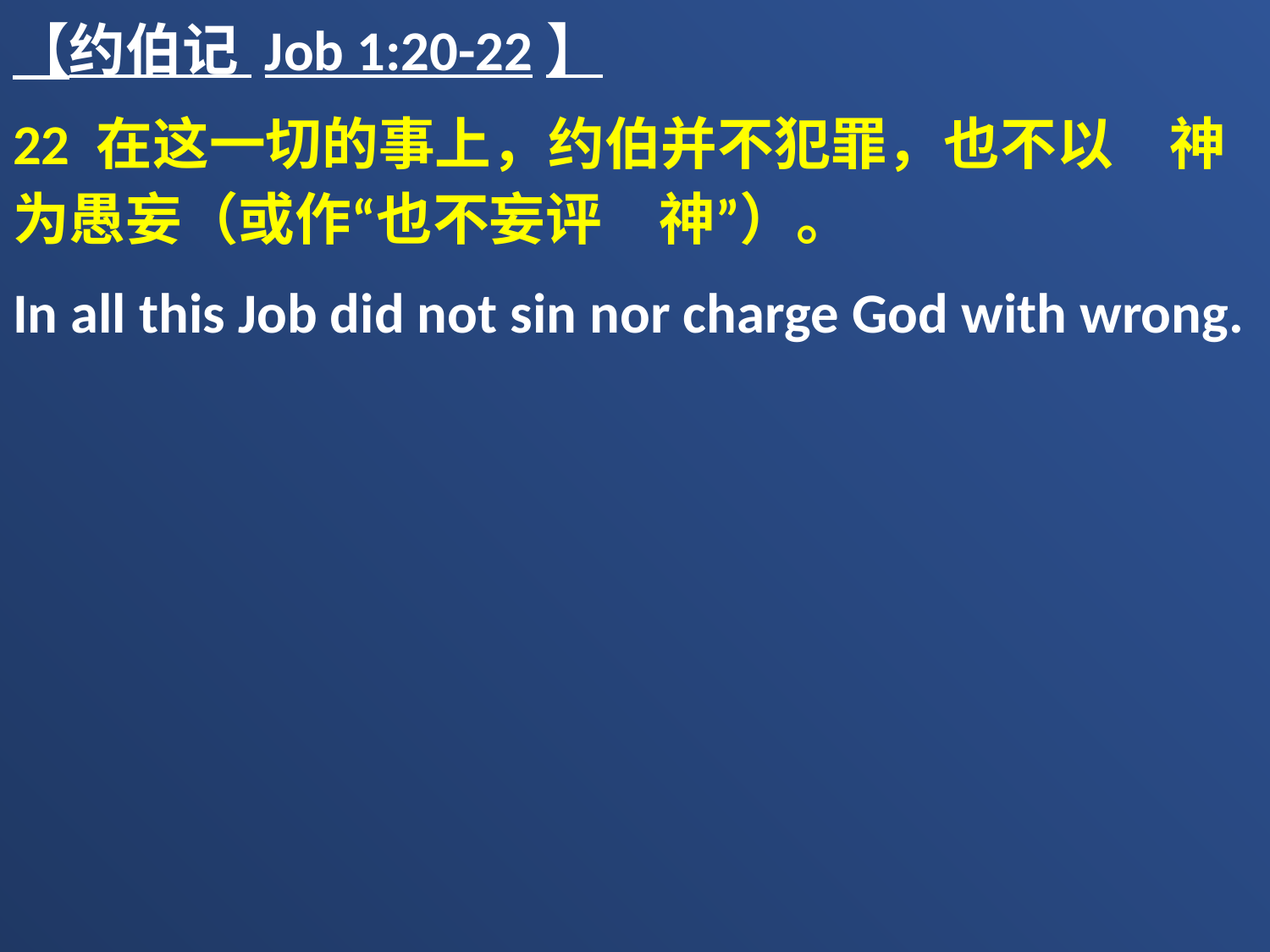

【约伯记 Job 1:20-22】
22 在这一切的事上，约伯并不犯罪，也不以　神为愚妄（或作“也不妄评　神”）。
In all this Job did not sin nor charge God with wrong.